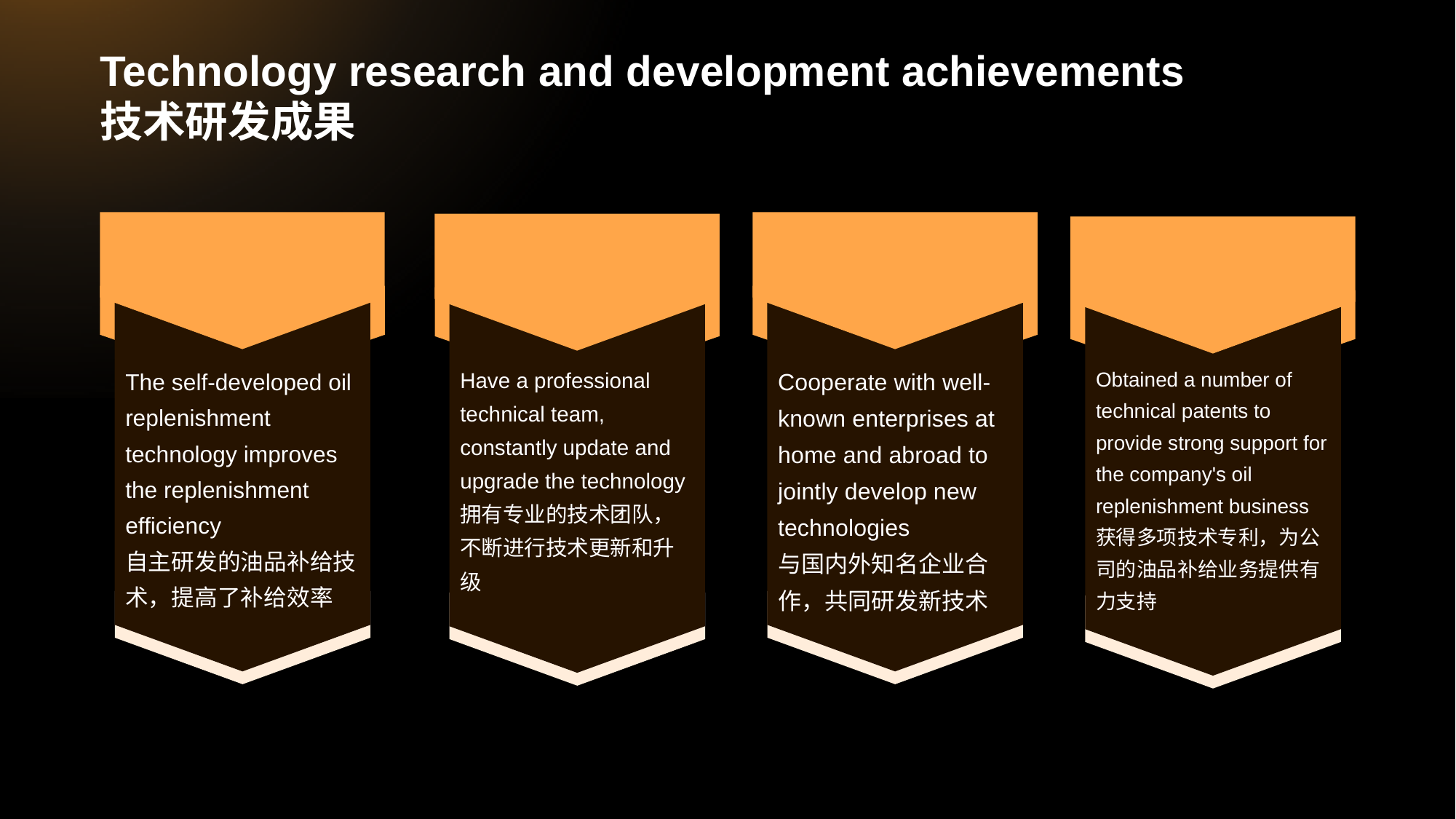

# Technology research and development achievements 技术研发成果

The self-developed oil replenishment technology improves the replenishment efficiency
自主研发的油品补给技术，提高了补给效率
Have a professional technical team, constantly update and upgrade the technology
拥有专业的技术团队，不断进行技术更新和升级
Cooperate with well-known enterprises at home and abroad to jointly develop new technologies
与国内外知名企业合作，共同研发新技术
Obtained a number of technical patents to provide strong support for the company's oil replenishment business
获得多项技术专利，为公司的油品补给业务提供有力支持